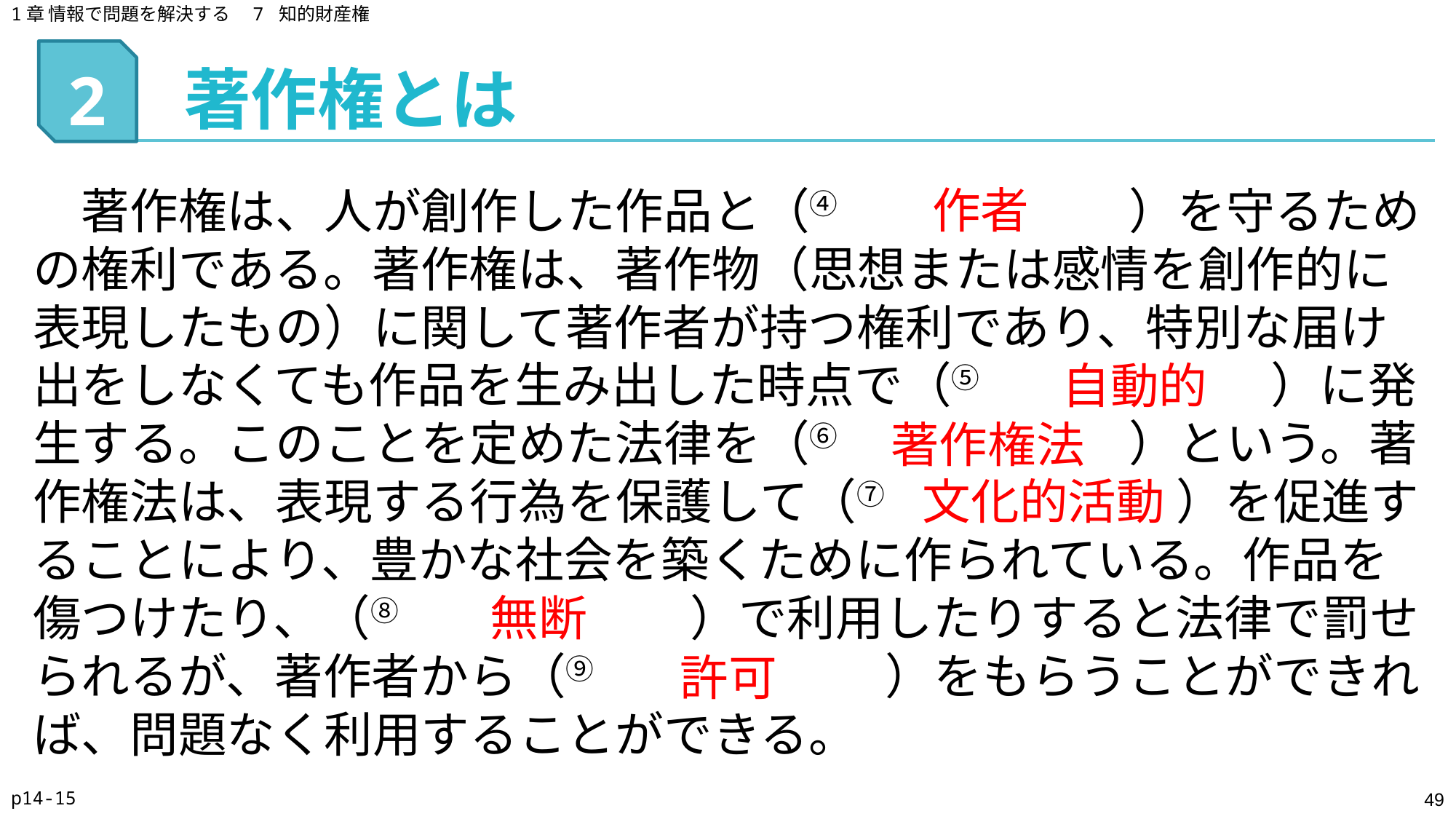

1章 情報で問題を解決する　7 知的財産権
著作権とは
# 2
　著作権は、人が創作した作品と（④　　　　　　）を守るための権利である。著作権は、著作物（思想または感情を創作的に表現したもの）に関して著作者が持つ権利であり、特別な届け出をしなくても作品を生み出した時点で（⑤　　　　　　）に発生する。このことを定めた法律を（⑥　　　　　　）という。著作権法は、表現する行為を保護して（⑦　　　　　　）を促進することにより、豊かな社会を築くために作られている。作品を傷つけたり、（⑧　　　　　　）で利用したりすると法律で罰せられるが、著作者から（⑨　　　　　　）をもらうことができれば、問題なく利用することができる。
作者
自動的
著作権法
文化的活動
無断
許可
p14-15
49